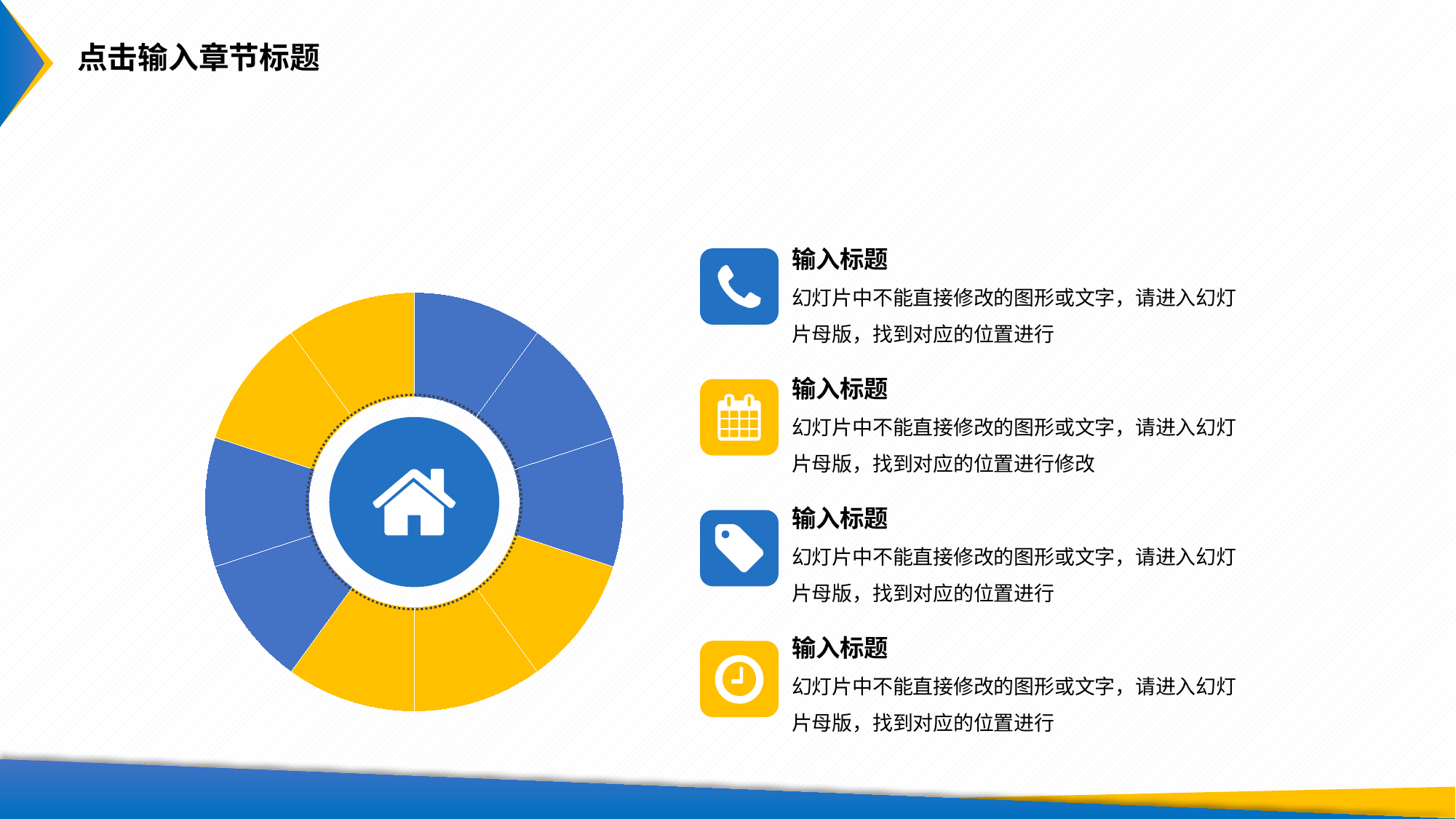

点击输入章节标题
输入标题
幻灯片中不能直接修改的图形或文字，请进入幻灯片母版，找到对应的位置进行

### Chart

| Category | Sales |
|---|---|
| 1st Qtr | 10.0 |
| 2nd Qtr | 10.0 |
| 1st Qtr | 10.0 |
| 1st Qtr | 10.0 |
| 1st Qtr | 10.0 |
| 1st Qtr | 10.0 |
| 1st Qtr | 10.0 |
| 1st Qtr | 10.0 |
| 1st Qtr | 10.0 |
| 1st Qtr | 10.0 |
输入标题
幻灯片中不能直接修改的图形或文字，请进入幻灯片母版，找到对应的位置进行修改

输入标题
幻灯片中不能直接修改的图形或文字，请进入幻灯片母版，找到对应的位置进行

输入标题
幻灯片中不能直接修改的图形或文字，请进入幻灯片母版，找到对应的位置进行